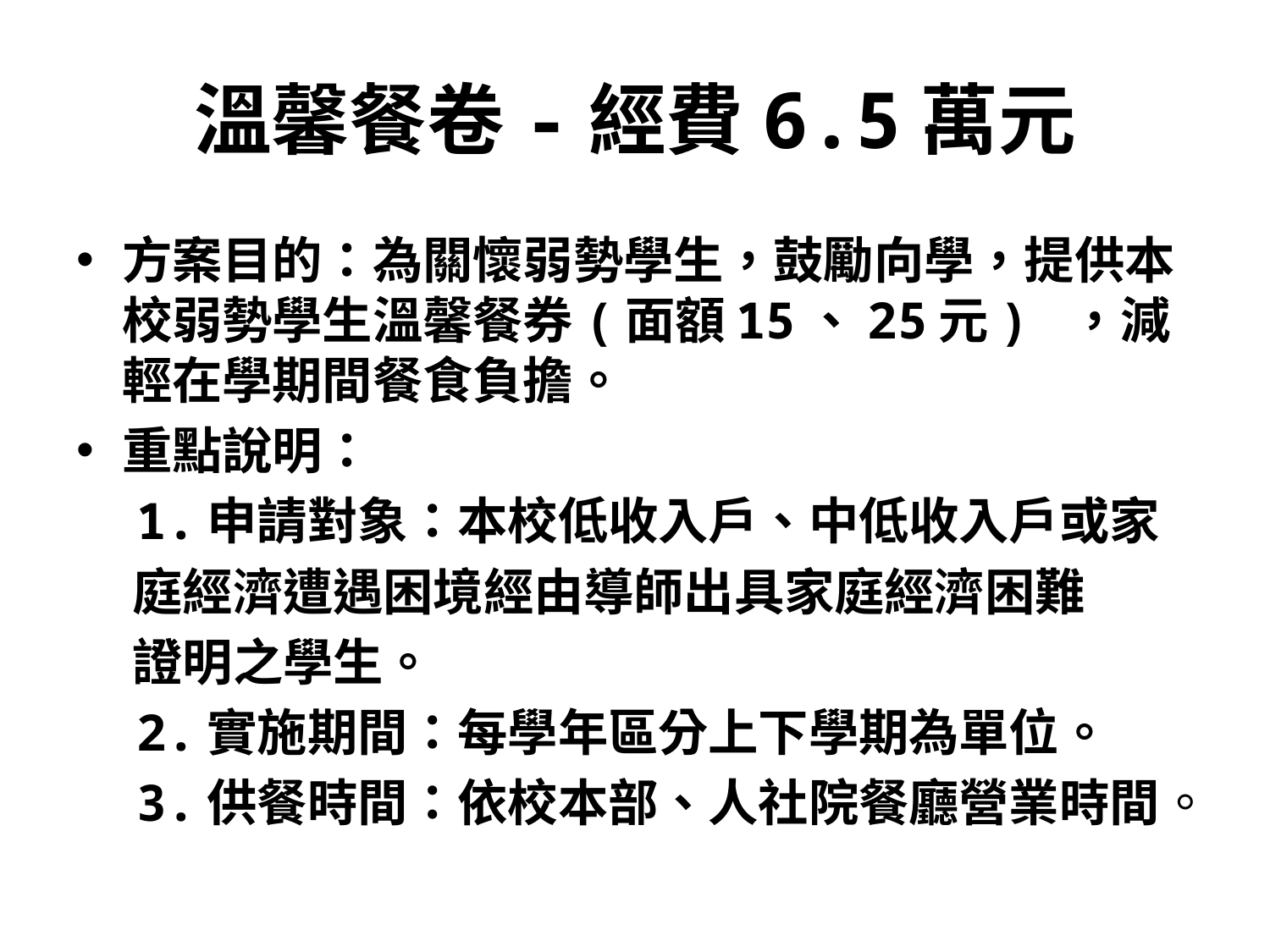

# 溫馨餐卷-經費6.5萬元
方案目的：為關懷弱勢學生，鼓勵向學，提供本校弱勢學生溫馨餐券(面額15、25元) ，減輕在學期間餐食負擔。
重點說明：
  1.申請對象：本校低收入戶、中低收入戶或家
    庭經濟遭遇困境經由導師出具家庭經濟困難
    證明之學生。
  2.實施期間：每學年區分上下學期為單位。
  3.供餐時間：依校本部、人社院餐廳營業時間。